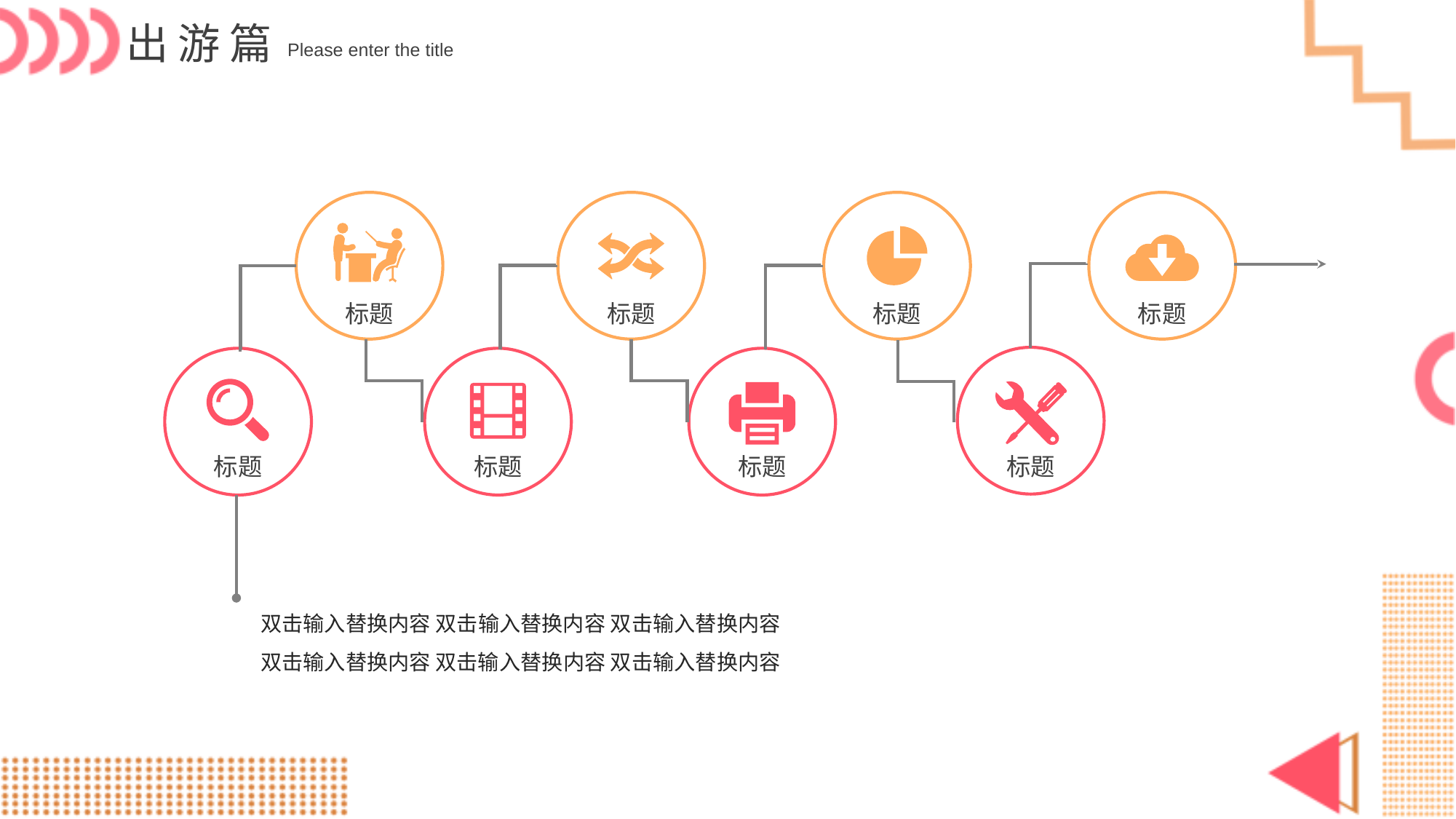

出游篇
Please enter the title

标题
标题
标题
标题

标题
标题
标题
标题
双击输入替换内容 双击输入替换内容 双击输入替换内容
双击输入替换内容 双击输入替换内容 双击输入替换内容